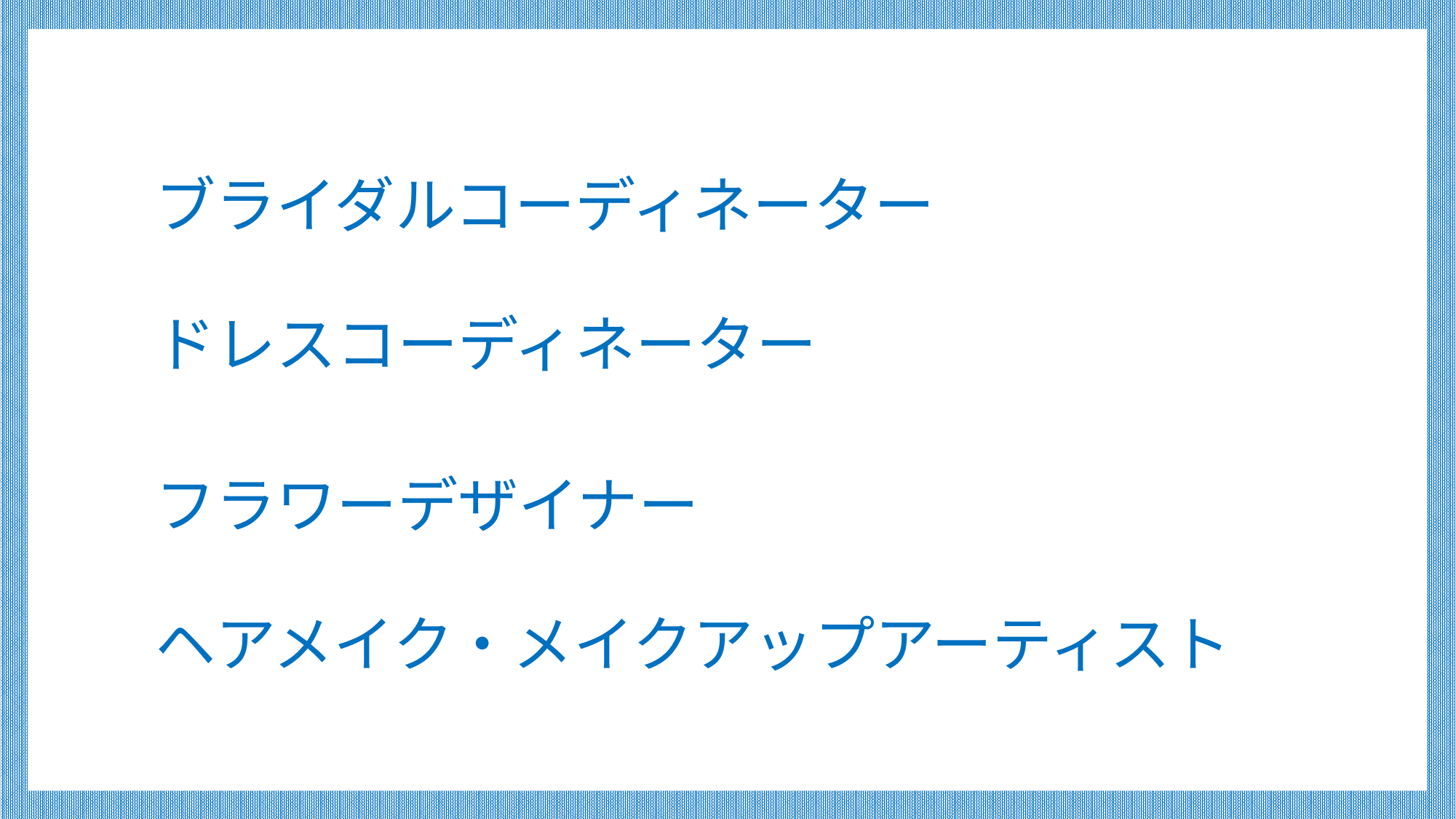

ブライダルコーディネーター
ドレスコーディネーター
フラワーデザイナー
ヘアメイク・メイクアップアーティスト